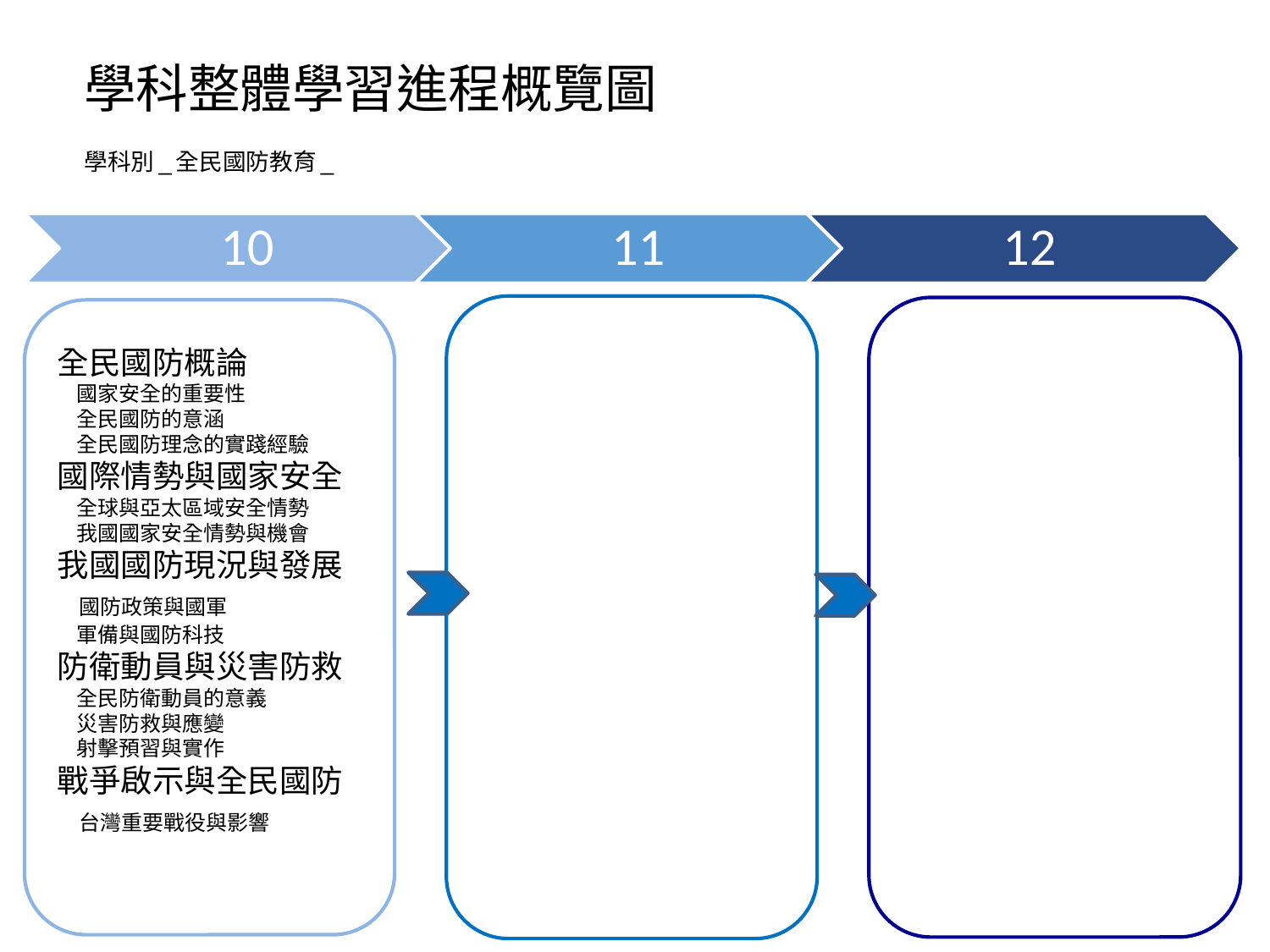

# 學科整體學習進程概覽圖 學科別_全民國防教育_
10
11
12

全民國防概論
   國家安全的重要性
   全民國防的意涵
   全民國防理念的實踐經驗
國際情勢與國家安全
   全球與亞太區域安全情勢
   我國國家安全情勢與機會
我國國防現況與發展
  國防政策與國軍
   軍備與國防科技
防衛動員與災害防救
   全民防衛動員的意義
   災害防救與應變
   射擊預習與實作
戰爭啟示與全民國防
  台灣重要戰役與影響